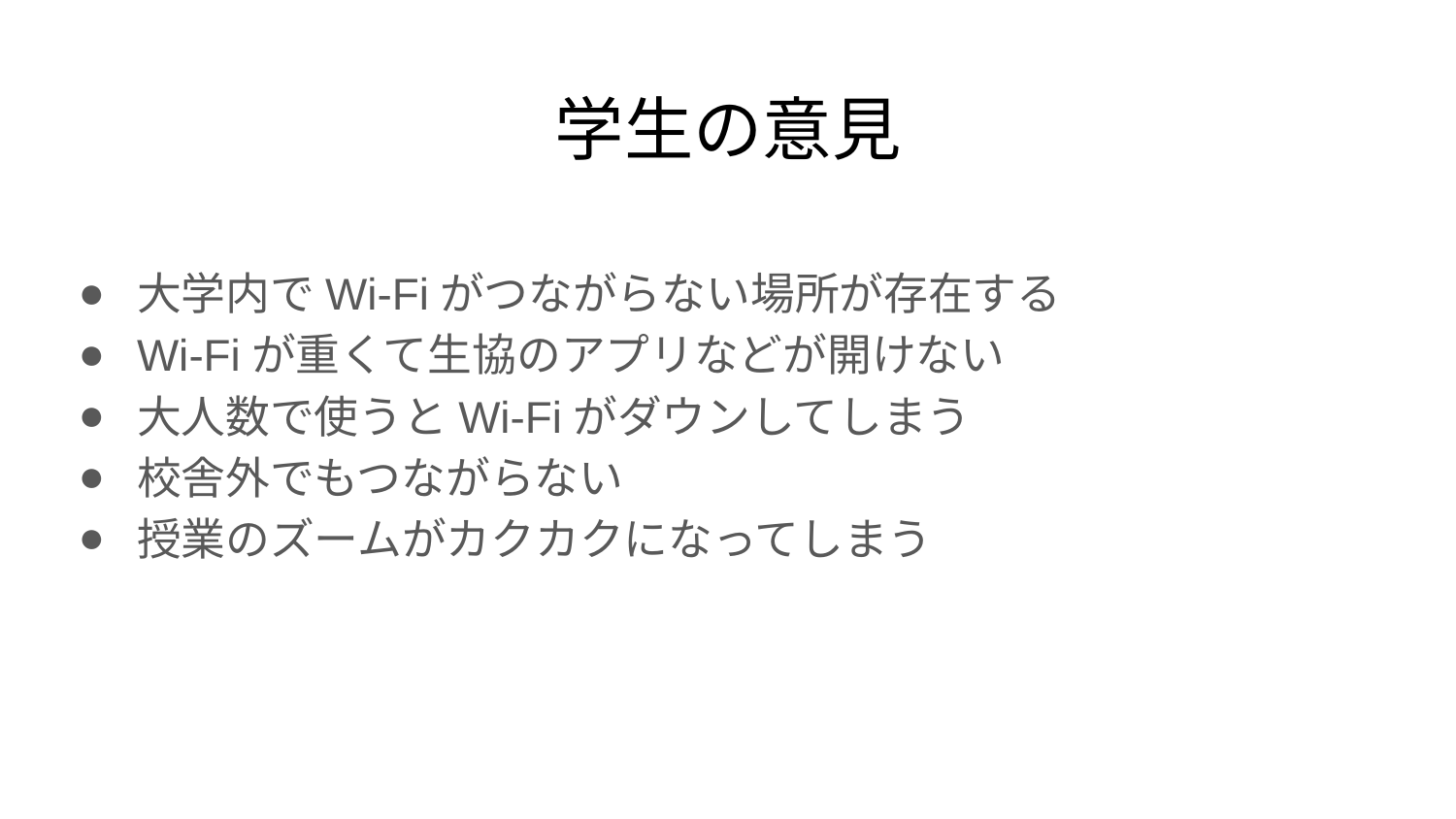

# 学生の意見
大学内でWi-Fiがつながらない場所が存在する
Wi-Fiが重くて生協のアプリなどが開けない
大人数で使うとWi-Fiがダウンしてしまう
校舎外でもつながらない
授業のズームがカクカクになってしまう